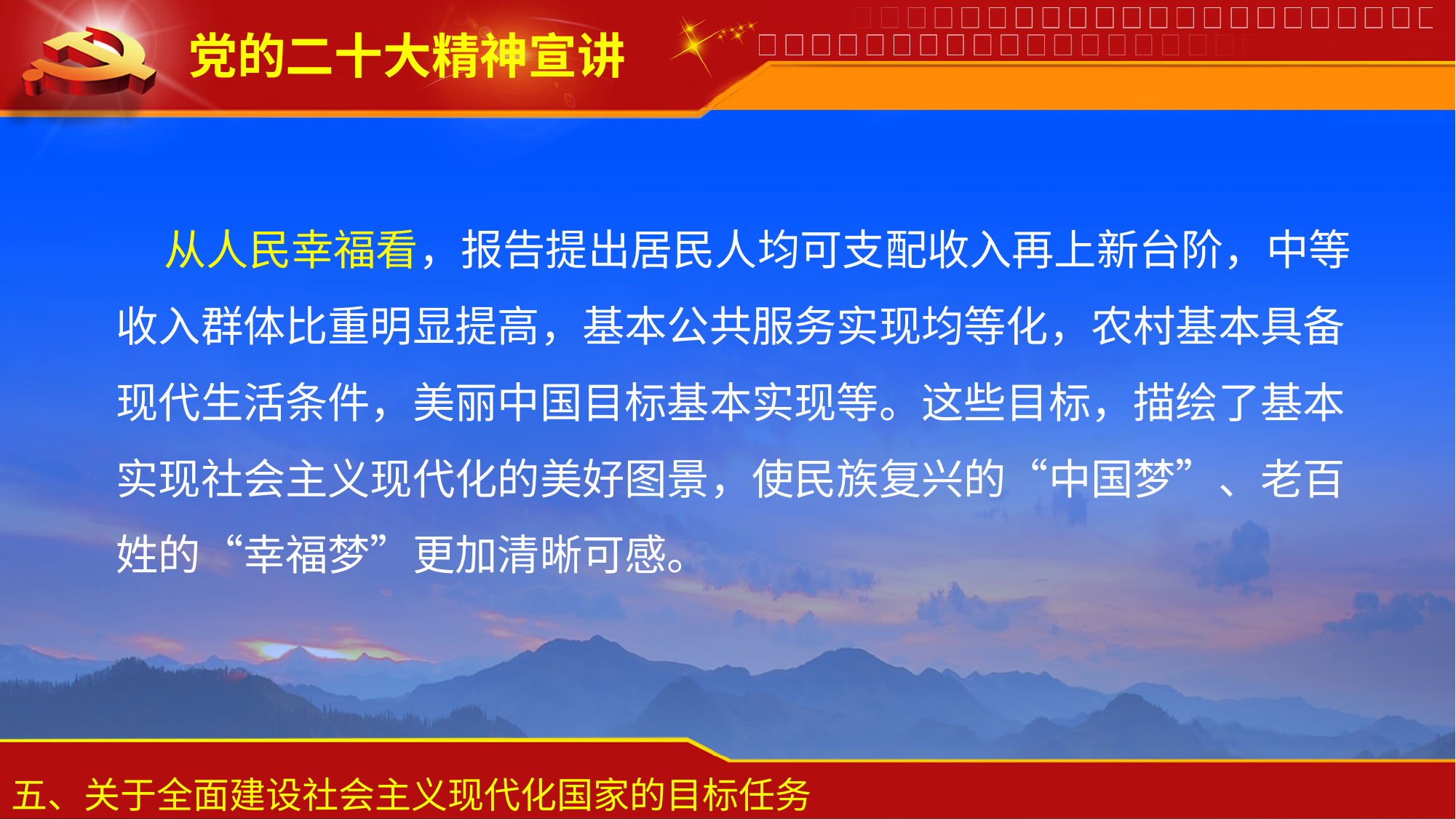

党的二十大精神宣讲
    从人民幸福看，报告提出居民人均可支配收入再上新台阶，中等收入群体比重明显提高，基本公共服务实现均等化，农村基本具备现代生活条件，美丽中国目标基本实现等。这些目标，描绘了基本实现社会主义现代化的美好图景，使民族复兴的“中国梦”、老百姓的“幸福梦”更加清晰可感。
五、关于全面建设社会主义现代化国家的目标任务